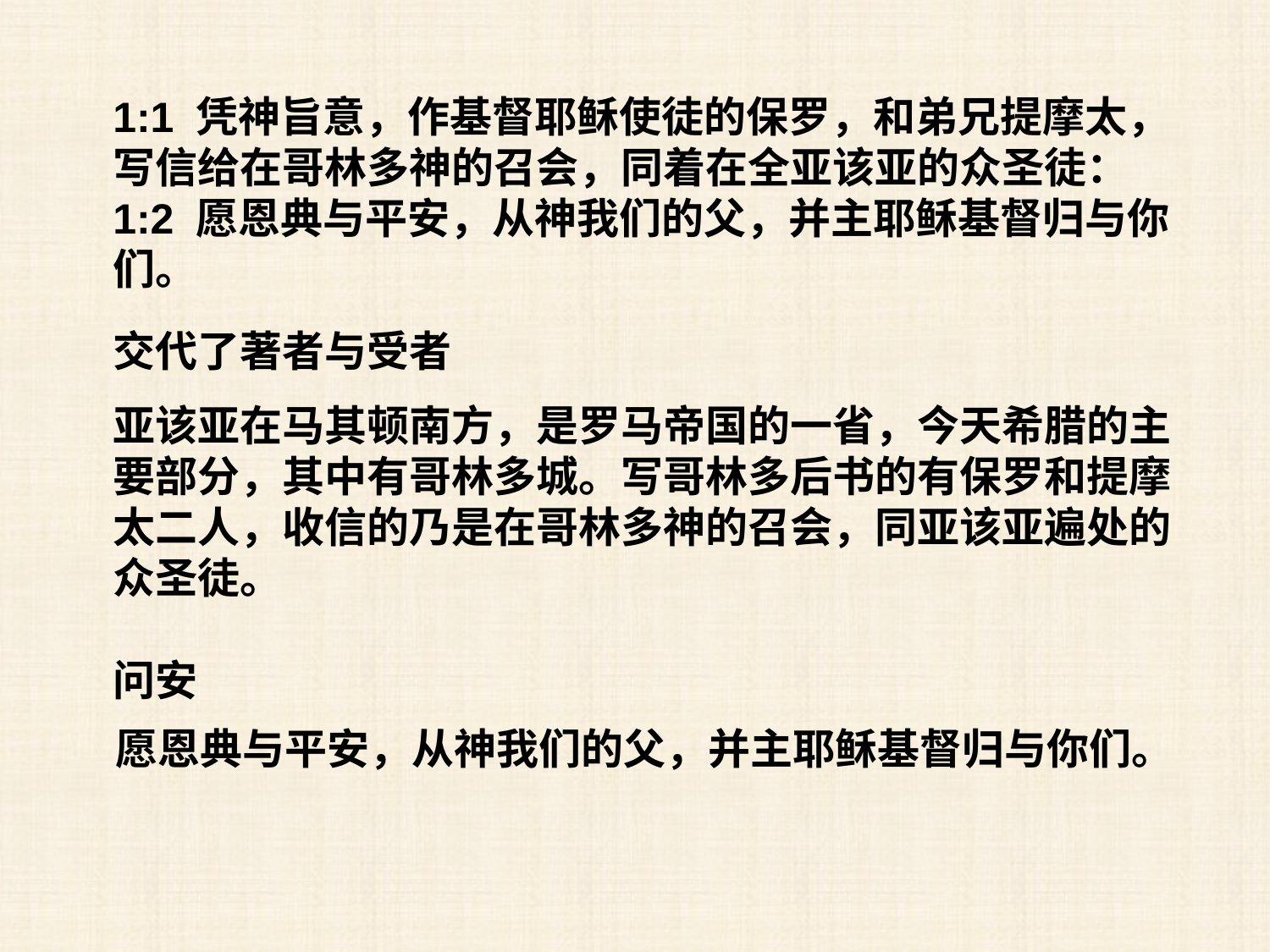

1:1 凭神旨意，作基督耶稣使徒的保罗，和弟兄提摩太，写信给在哥林多神的召会，同着在全亚该亚的众圣徒：
1:2 愿恩典与平安，从神我们的父，并主耶稣基督归与你们。
交代了著者与受者
亚该亚在马其顿南方，是罗马帝国的一省，今天希腊的主要部分，其中有哥林多城。写哥林多后书的有保罗和提摩太二人，收信的乃是在哥林多神的召会，同亚该亚遍处的众圣徒。
问安
愿恩典与平安，从神我们的父，并主耶稣基督归与你们。